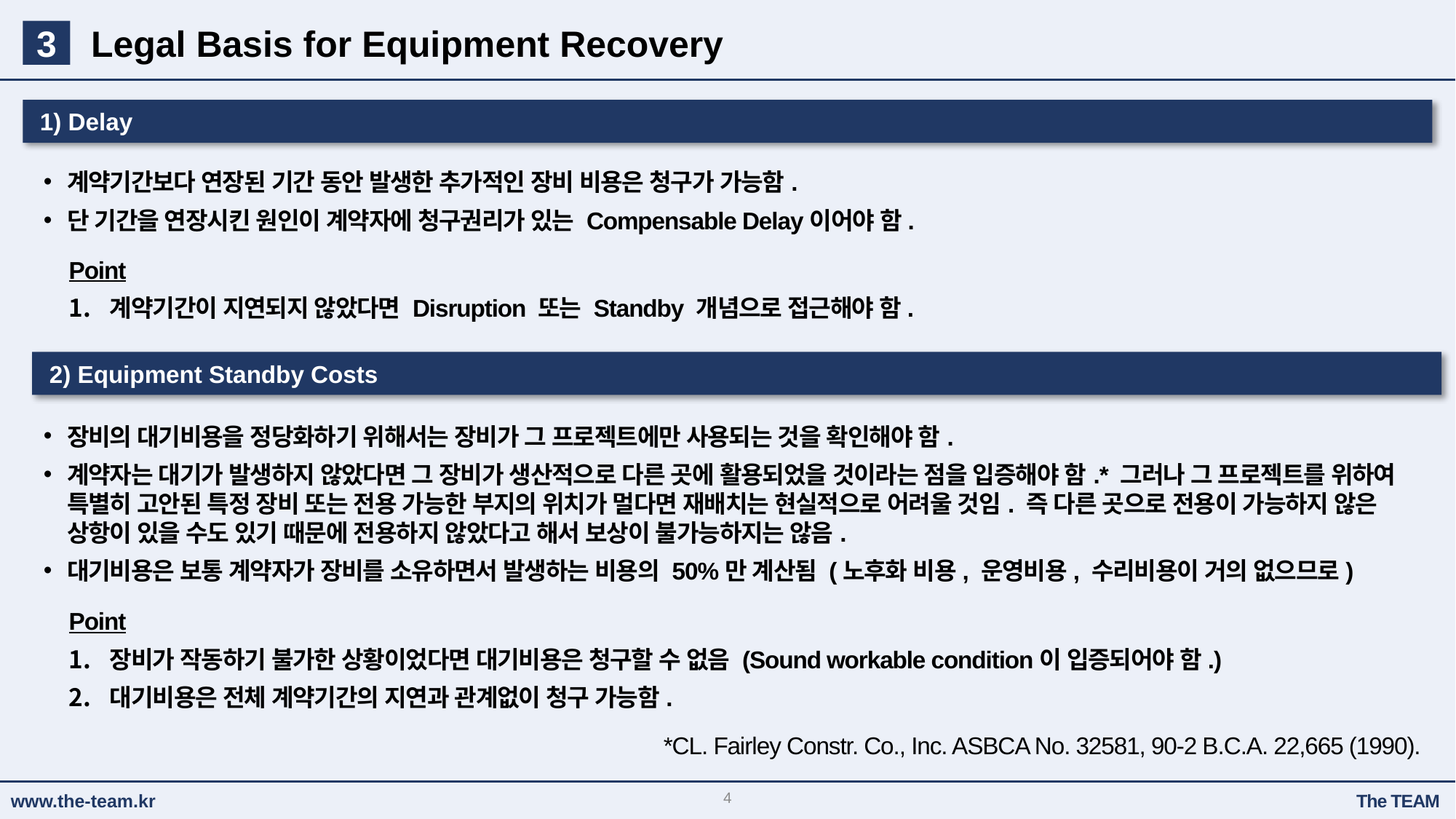

Legal Basis for Equipment Recovery
3
1) Delay
계약기간보다 연장된 기간 동안 발생한 추가적인 장비 비용은 청구가 가능함.
단 기간을 연장시킨 원인이 계약자에 청구권리가 있는 Compensable Delay이어야 함.
Point
계약기간이 지연되지 않았다면 Disruption 또는 Standby 개념으로 접근해야 함.
2) Equipment Standby Costs
장비의 대기비용을 정당화하기 위해서는 장비가 그 프로젝트에만 사용되는 것을 확인해야 함.
계약자는 대기가 발생하지 않았다면 그 장비가 생산적으로 다른 곳에 활용되었을 것이라는 점을 입증해야 함.* 그러나 그 프로젝트를 위하여 특별히 고안된 특정 장비 또는 전용 가능한 부지의 위치가 멀다면 재배치는 현실적으로 어려울 것임. 즉 다른 곳으로 전용이 가능하지 않은 상항이 있을 수도 있기 때문에 전용하지 않았다고 해서 보상이 불가능하지는 않음.
대기비용은 보통 계약자가 장비를 소유하면서 발생하는 비용의 50%만 계산됨 (노후화 비용, 운영비용, 수리비용이 거의 없으므로)

Point
장비가 작동하기 불가한 상황이었다면 대기비용은 청구할 수 없음 (Sound workable condition이 입증되어야 함.)
대기비용은 전체 계약기간의 지연과 관계없이 청구 가능함.
*CL. Fairley Constr. Co., Inc. ASBCA No. 32581, 90-2 B.C.A. 22,665 (1990).
4